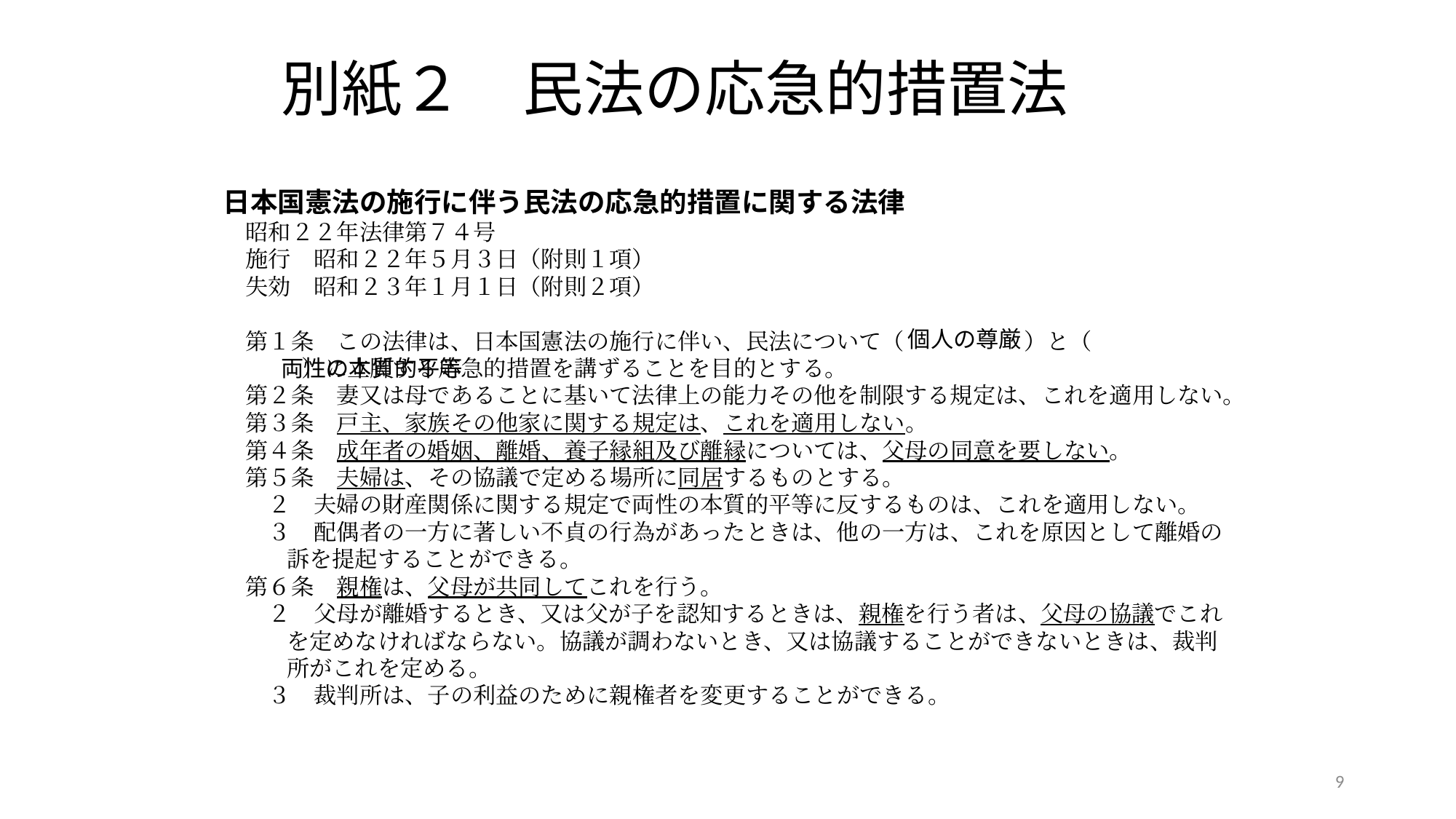

別紙２　民法の応急的措置法
日本国憲法の施行に伴う民法の応急的措置に関する法律
　昭和２２年法律第７４号
　施行　昭和２２年５月３日（附則１項）
　失効　昭和２３年１月１日（附則２項）

　第１条　この法律は、日本国憲法の施行に伴い、民法について（　　　　　 ）と（　　　　　　　　）に立脚する応急的措置を講ずることを目的とする。
　第２条　妻又は母であることに基いて法律上の能力その他を制限する規定は、これを適用しない。
　第３条　戸主、家族その他家に関する規定は、これを適用しない。
　第４条　成年者の婚姻、離婚、養子縁組及び離縁については、父母の同意を要しない。
　第５条　夫婦は、その協議で定める場所に同居するものとする。
　　２　夫婦の財産関係に関する規定で両性の本質的平等に反するものは、これを適用しない。
　　３　配偶者の一方に著しい不貞の行為があったときは、他の一方は、これを原因として離婚の
          訴を提起することができる。
　第６条　親権は、父母が共同してこれを行う。
　　２　父母が離婚するとき、又は父が子を認知するときは、親権を行う者は、父母の協議でこれ
          を定めなければならない。協議が調わないとき、又は協議することができないときは、裁判
          所がこれを定める。
　　３　裁判所は、子の利益のために親権者を変更することができる。

個人の尊厳
両性の本質的平等

9